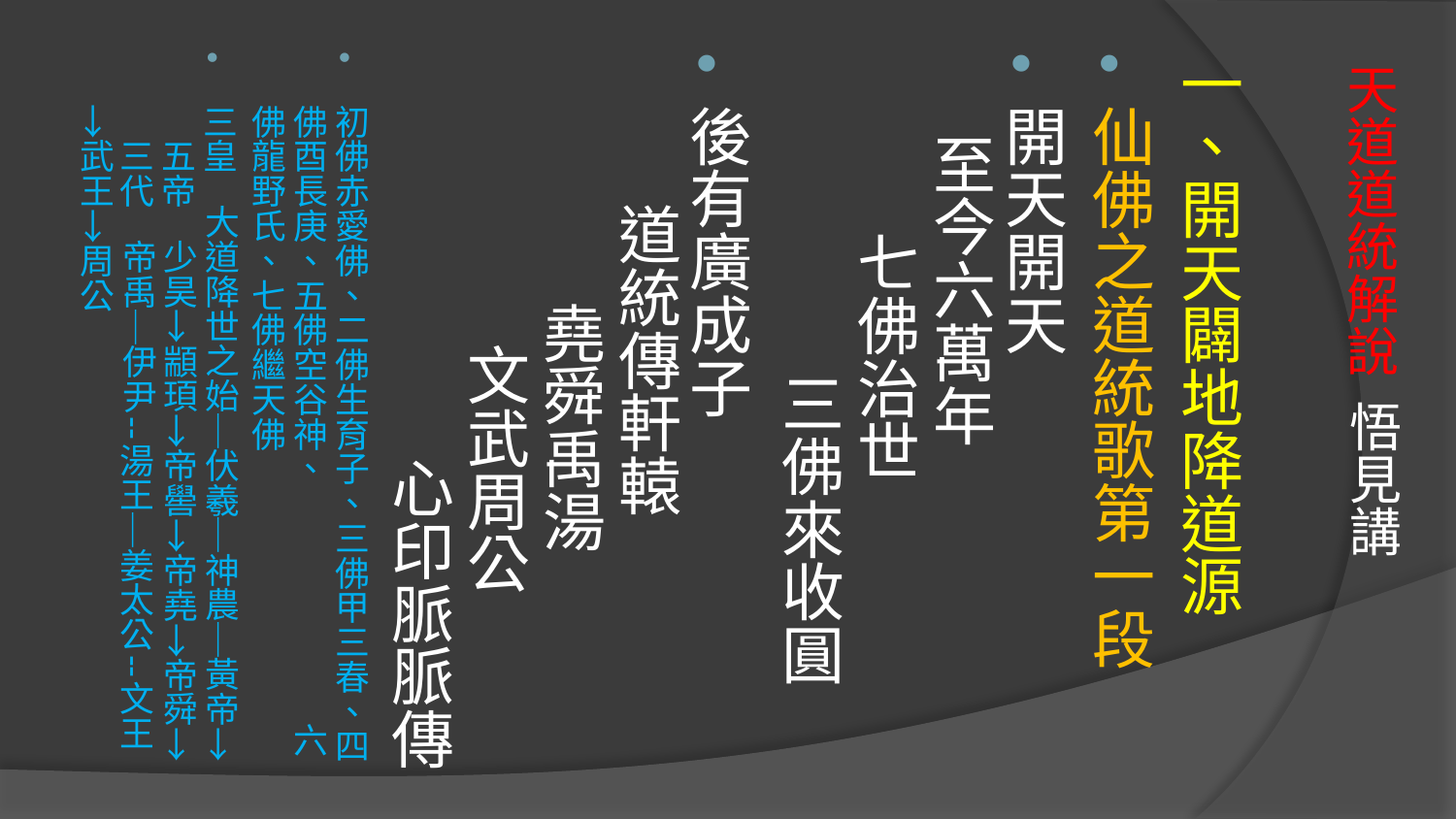

一、開天闢地降道源
仙佛之道統歌第一段
開天開天                                至今六萬年　                            七佛治世　                                    三佛來收圓
後有廣成子　                            道統傳軒轅　                            堯舜禹湯　                             文武周公　                                  心印脈脈傳
初佛赤愛佛、二佛生育子、三佛甲三春、四佛酉長庚、五佛空谷神、                 　　　六佛龍野氏、七佛繼天佛
三皇    大道降世之始─伏羲─神農─黃帝→
　五帝    少昊→顓頊→帝嚳→帝堯→帝舜→
　三代    帝禹─伊尹--湯王─姜太公--文王→武王→周公
# 天道道統解說  悟見講